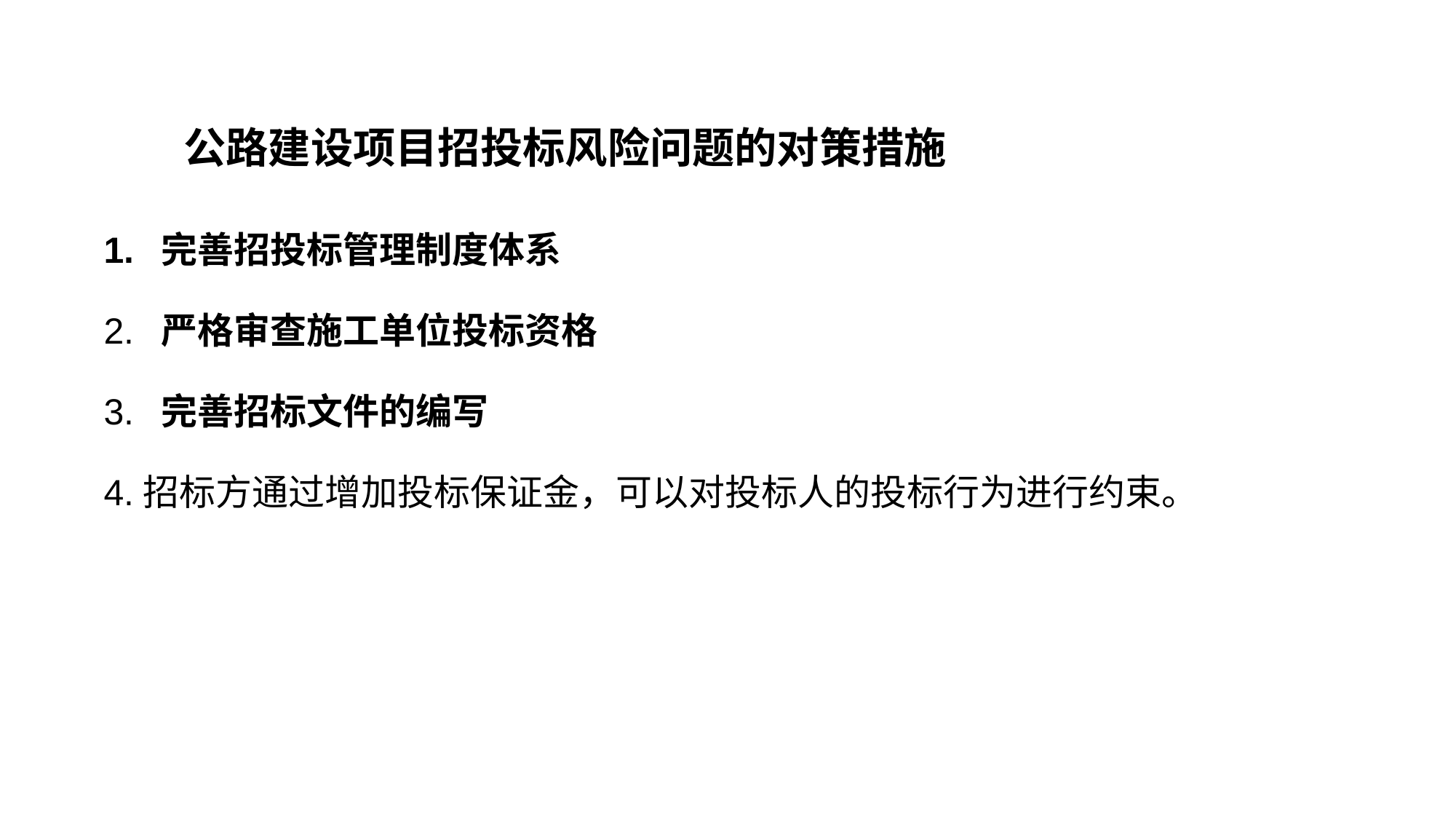

# 公路建设项目招投标风险问题的对策措施
1. 完善招投标管理制度体系
2. 严格审查施工单位投标资格
3. 完善招标文件的编写
4.招标方通过增加投标保证金，可以对投标人的投标行为进行约束。